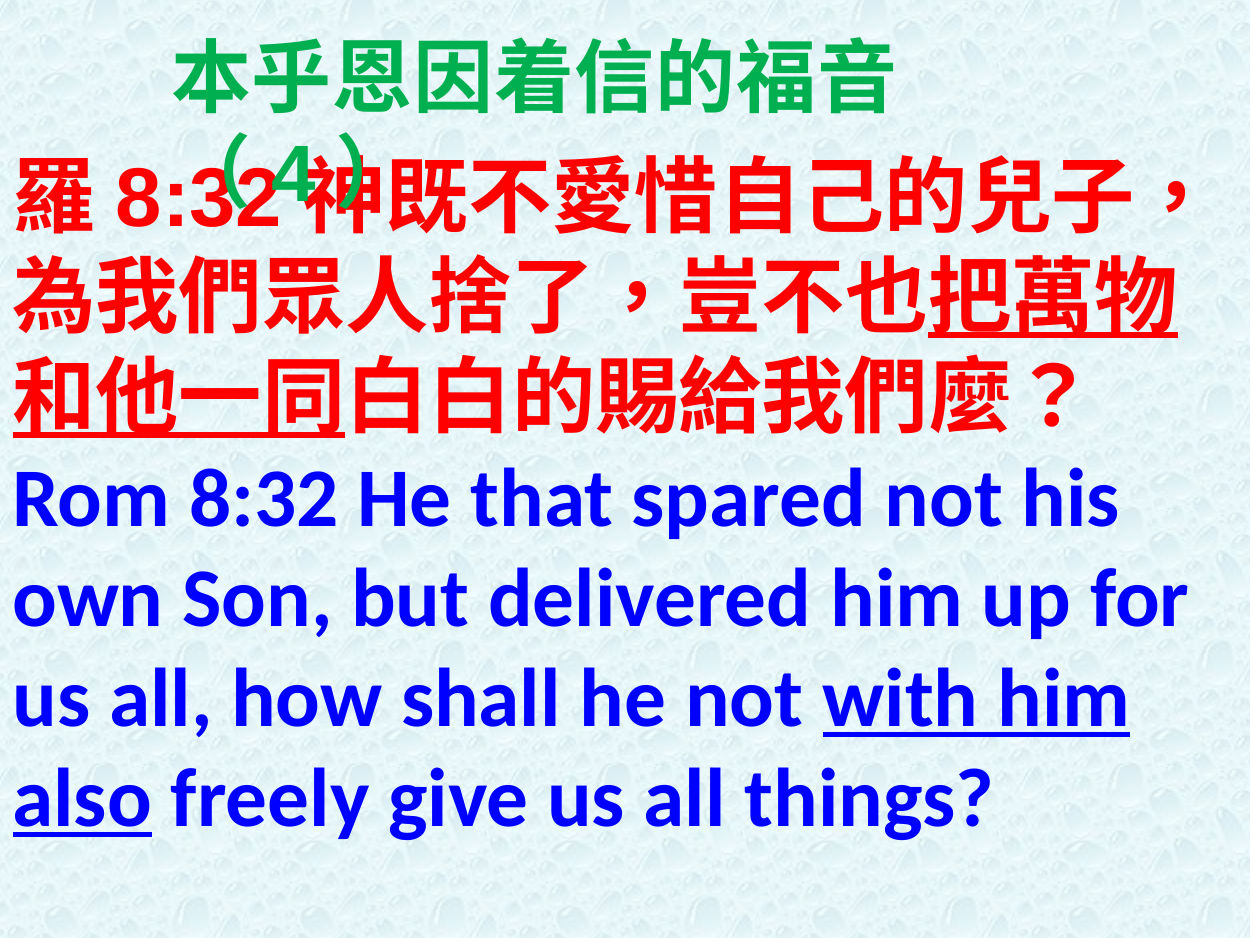

本乎恩因着信的福音（4）
羅8:32神既不愛惜自己的兒子，為我們眾人捨了，豈不也把萬物和他一同白白的賜給我們麼？Rom 8:32 He that spared not his own Son, but delivered him up for us all, how shall he not with him also freely give us all things?